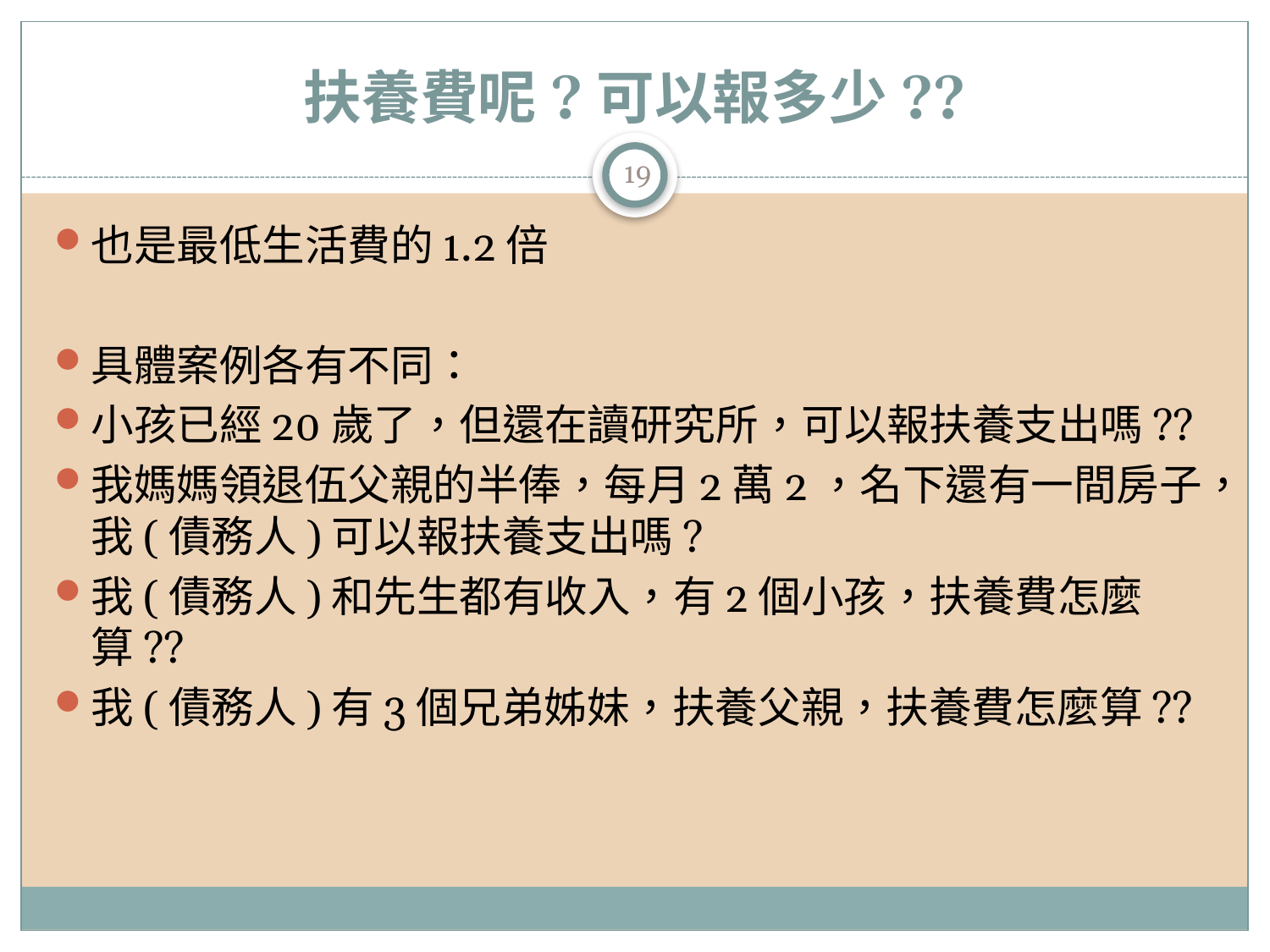

# 扶養費呢?可以報多少??
19
也是最低生活費的1.2倍

具體案例各有不同：
小孩已經20歲了，但還在讀研究所，可以報扶養支出嗎??
我媽媽領退伍父親的半俸，每月2萬2，名下還有一間房子，我(債務人)可以報扶養支出嗎?
我(債務人)和先生都有收入，有2個小孩，扶養費怎麼算??
我(債務人)有3個兄弟姊妹，扶養父親，扶養費怎麼算??